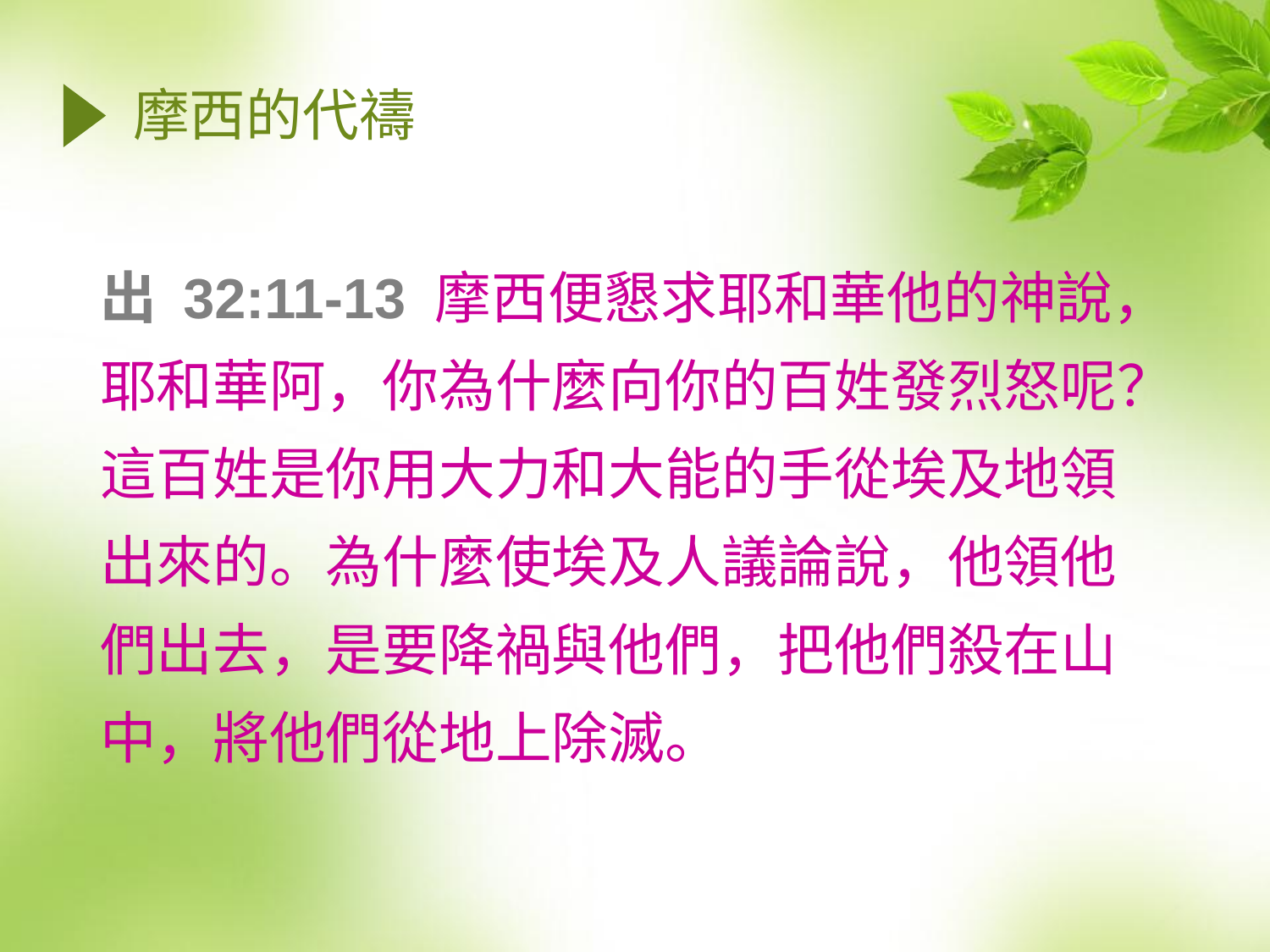

# 摩西的代禱
出 32:11-13 摩西便懇求耶和華他的神說，耶和華阿，你為什麼向你的百姓發烈怒呢？這百姓是你用大力和大能的手從埃及地領出來的。為什麼使埃及人議論說，他領他們出去，是要降禍與他們，把他們殺在山中，將他們從地上除滅。